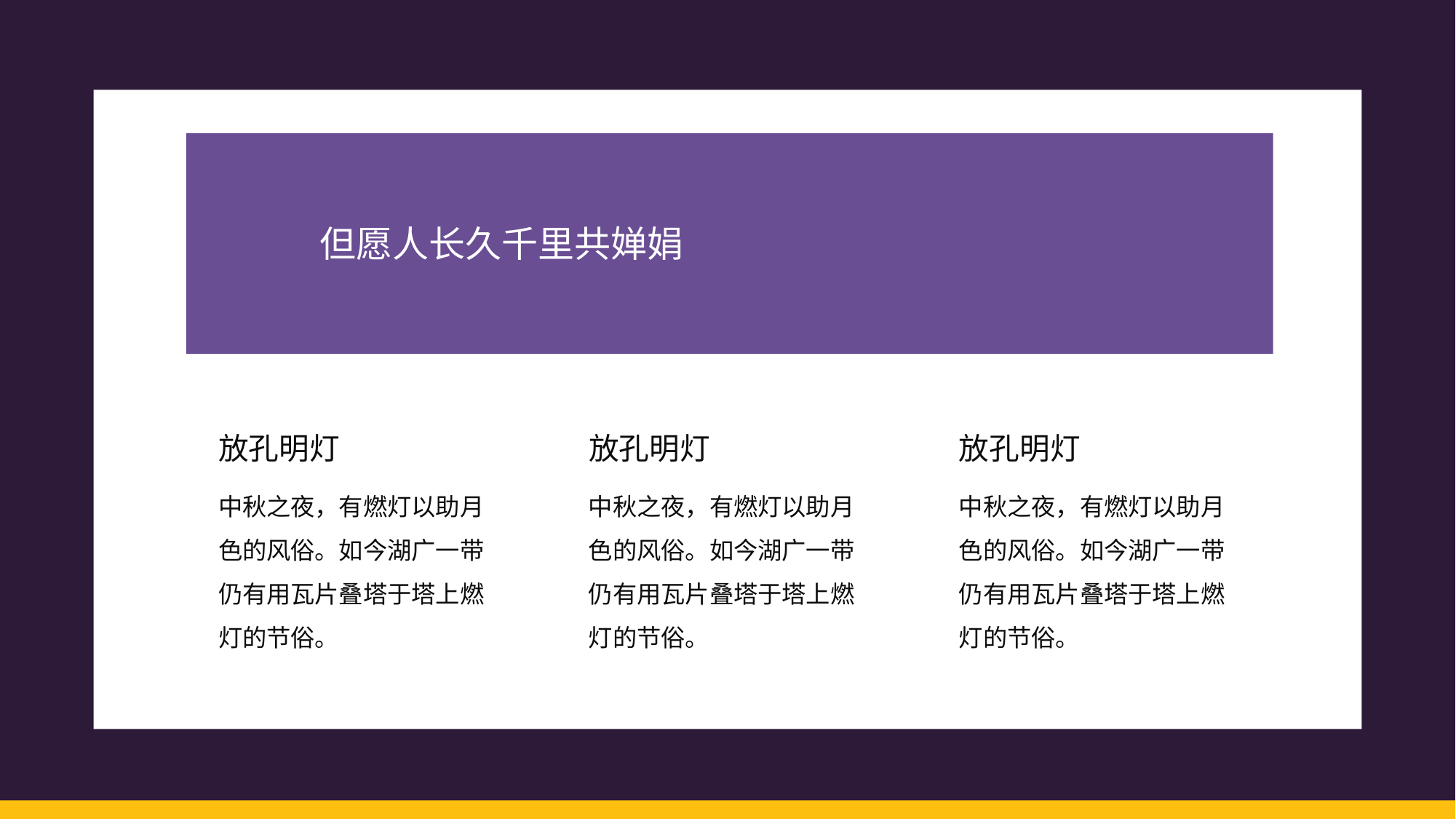

但愿人长久千里共婵娟
放孔明灯
中秋之夜，有燃灯以助月色的风俗。如今湖广一带仍有用瓦片叠塔于塔上燃灯的节俗。
放孔明灯
中秋之夜，有燃灯以助月色的风俗。如今湖广一带仍有用瓦片叠塔于塔上燃灯的节俗。
放孔明灯
中秋之夜，有燃灯以助月色的风俗。如今湖广一带仍有用瓦片叠塔于塔上燃灯的节俗。